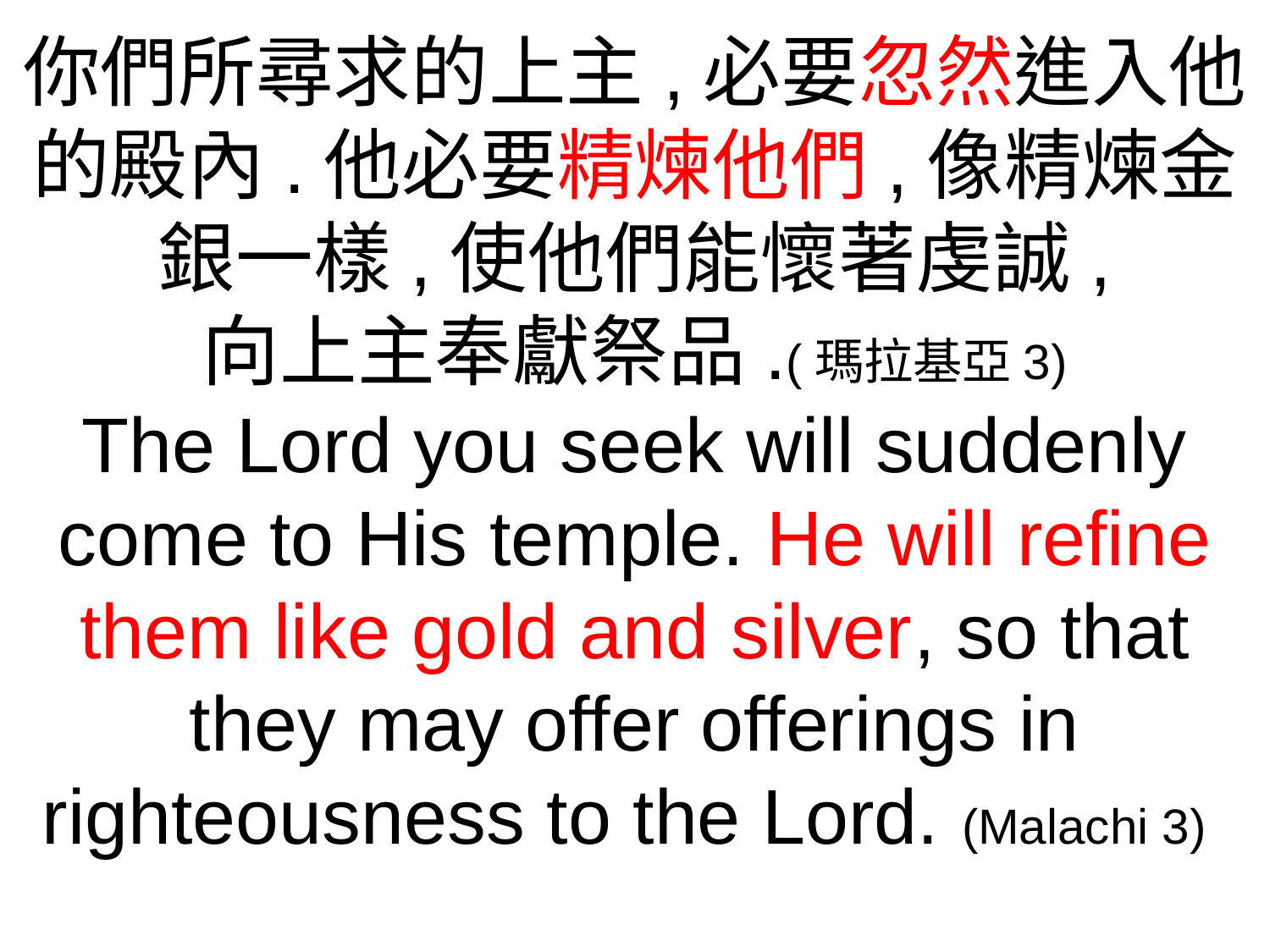

你們所尋求的上主,必要忽然進入他的殿內.他必要精煉他們,像精煉金銀一樣,使他們能懷著虔誠,
向上主奉獻祭品.(瑪拉基亞3)
The Lord you seek will suddenly come to His temple. He will refine them like gold and silver, so that they may offer offerings in righteousness to the Lord. (Malachi 3)